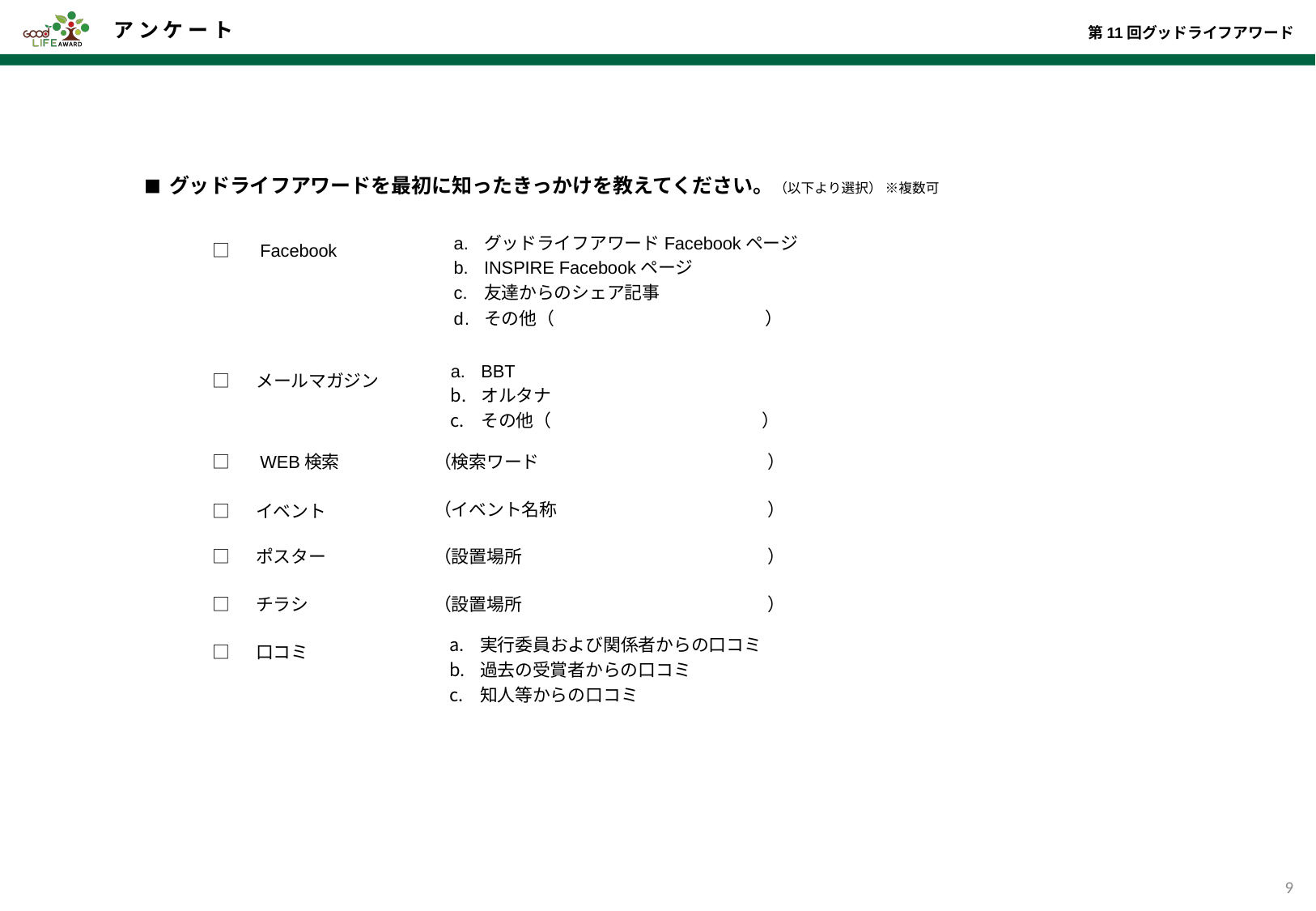

ア ン ケ ー ト
■ グッドライフアワードを最初に知ったきっかけを教えてください。（以下より選択） ※複数可
□　 Facebook
グッドライフアワードFacebookページ
INSPIRE Facebookページ
友達からのシェア記事
その他（　　　　　　　　　　　　）
□　 メールマガジン
BBT
オルタナ
その他（　　　　　　　　　　　　）
□　 WEB検索
（検索ワード　　　　　　　　　　　　　）
（イベント名称　　　　　　　　　　　　）
□　 イベント
□　 ポスター
（設置場所　　　　　　　　　　　　　　）
□　 チラシ
（設置場所　　　　　　　　　　　　　　）
□　 口コミ
実行委員および関係者からの口コミ
過去の受賞者からの口コミ
知人等からの口コミ